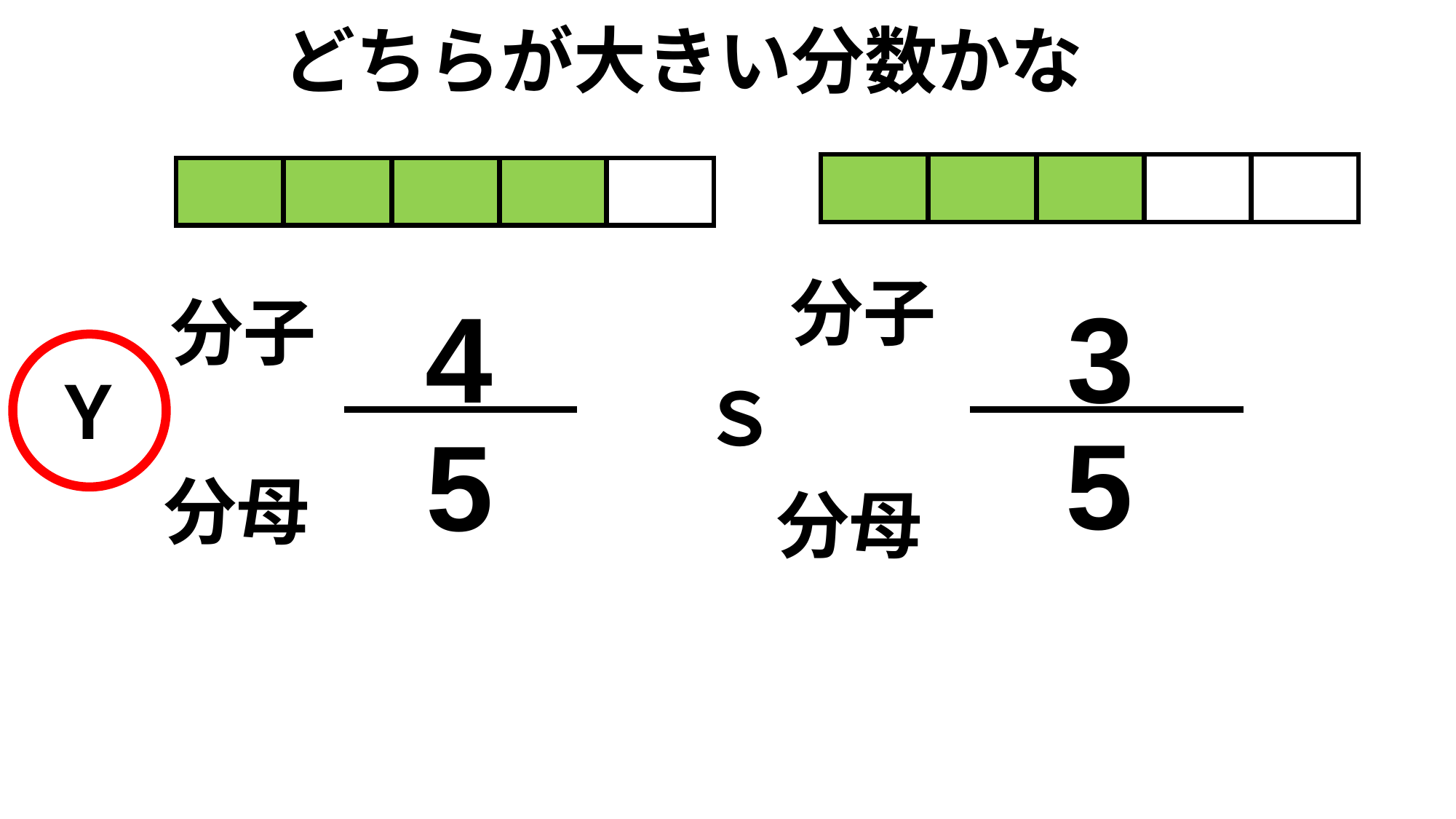

どちらが大きい分数かな

分子
4
3
分子

Ｙ
Ｓ
5
5
分母
分母